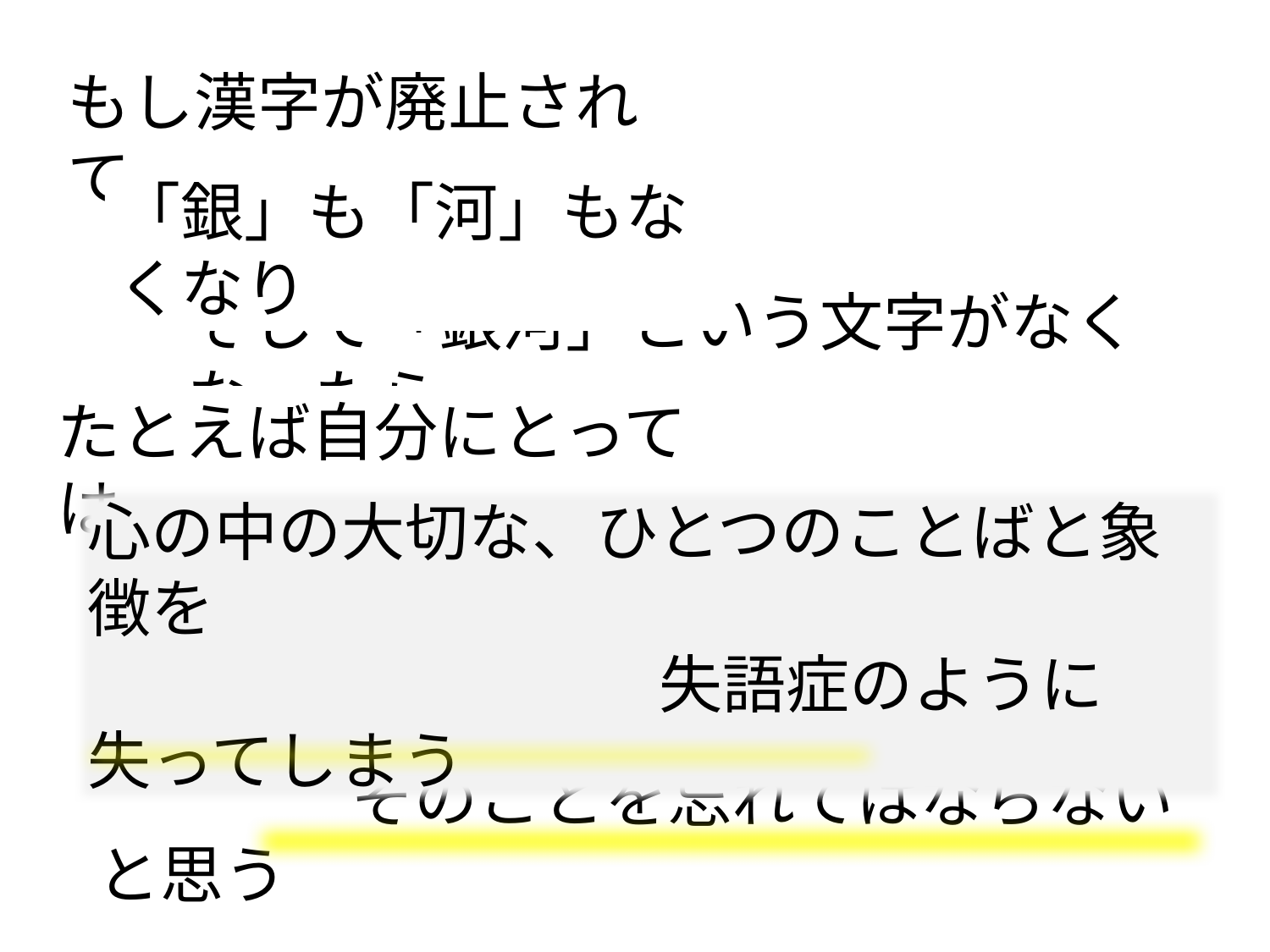

もし漢字が廃止されて
「銀」も「河」もなくなり
そして「銀河」という文字がなくなったら
たとえば自分にとっては
心の中の大切な、ひとつのことばと象徴を
　　　　　　　　　失語症のように失ってしまう
漢字のこれからを考える上で
　　　　そのことを忘れてはならないと思う